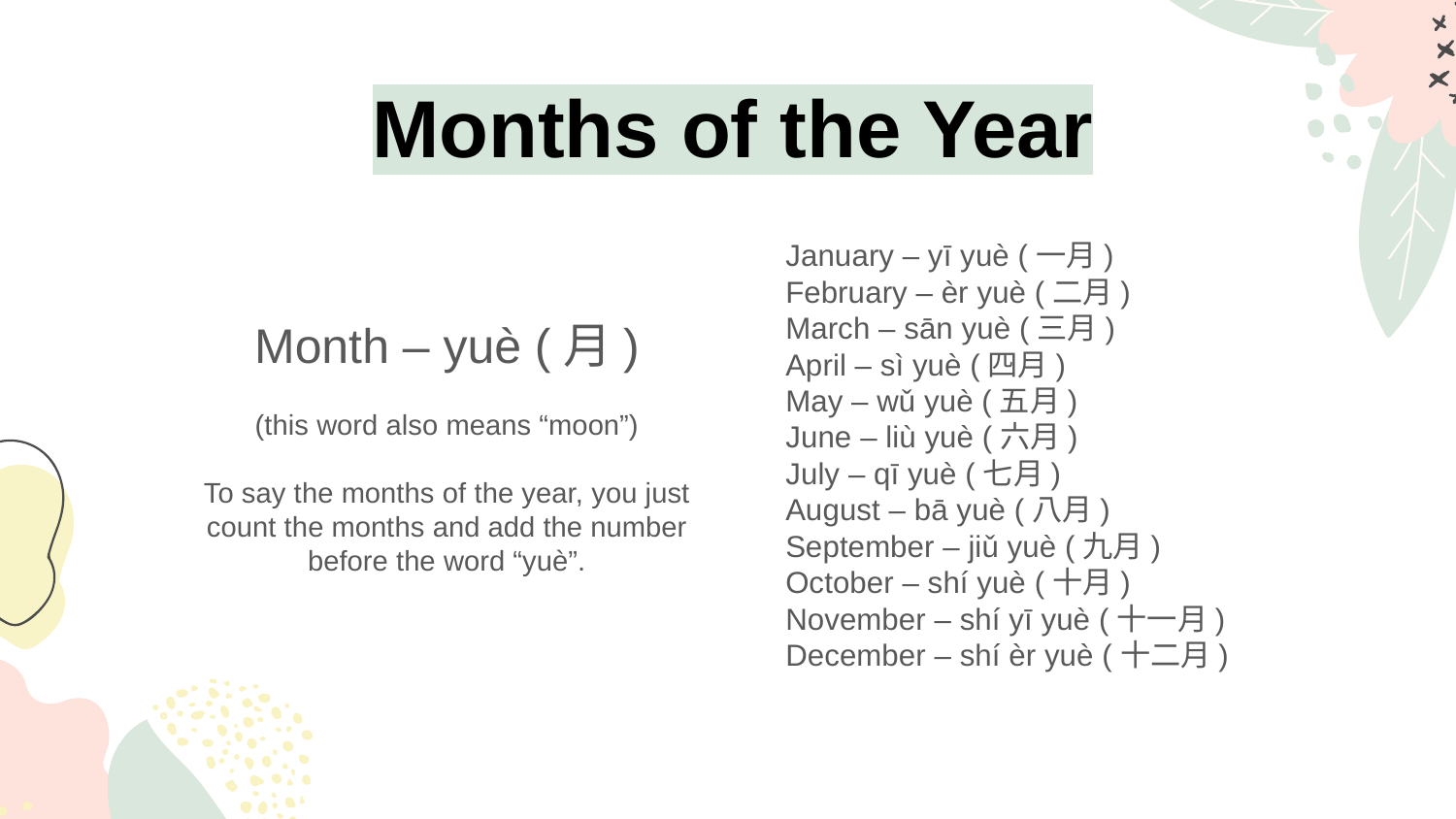

# Months of the Year
January – yī yuè (一月)
February – èr yuè (二月)
March – sān yuè (三月)
April – sì yuè (四月)
May – wǔ yuè (五月)
June – liù yuè (六月)
July – qī yuè (七月)
August – bā yuè (八月)
September – jiǔ yuè (九月)
October – shí yuè (十月)
November – shí yī yuè (十一月)
December – shí èr yuè (十二月)
Month – yuè (月)

(this word also means “moon”)

To say the months of the year, you just count the months and add the number before the word “yuè”.